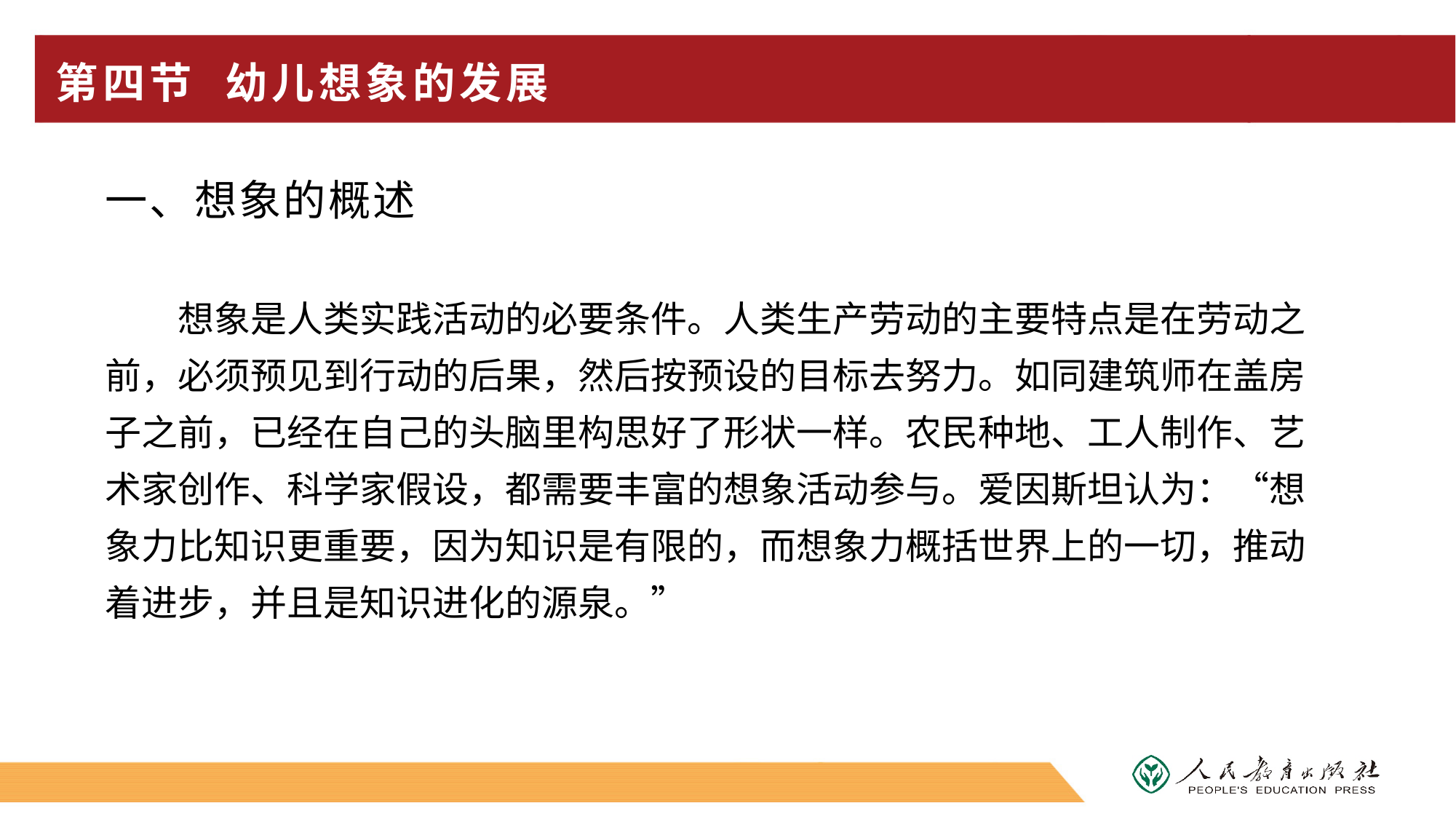

# 第四节  幼儿想象的发展
一、想象的概述
想象是人类实践活动的必要条件。人类生产劳动的主要特点是在劳动之前，必须预见到行动的后果，然后按预设的目标去努力。如同建筑师在盖房子之前，已经在自己的头脑里构思好了形状一样。农民种地、工人制作、艺术家创作、科学家假设，都需要丰富的想象活动参与。爱因斯坦认为：“想象力比知识更重要，因为知识是有限的，而想象力概括世界上的一切，推动着进步，并且是知识进化的源泉。”